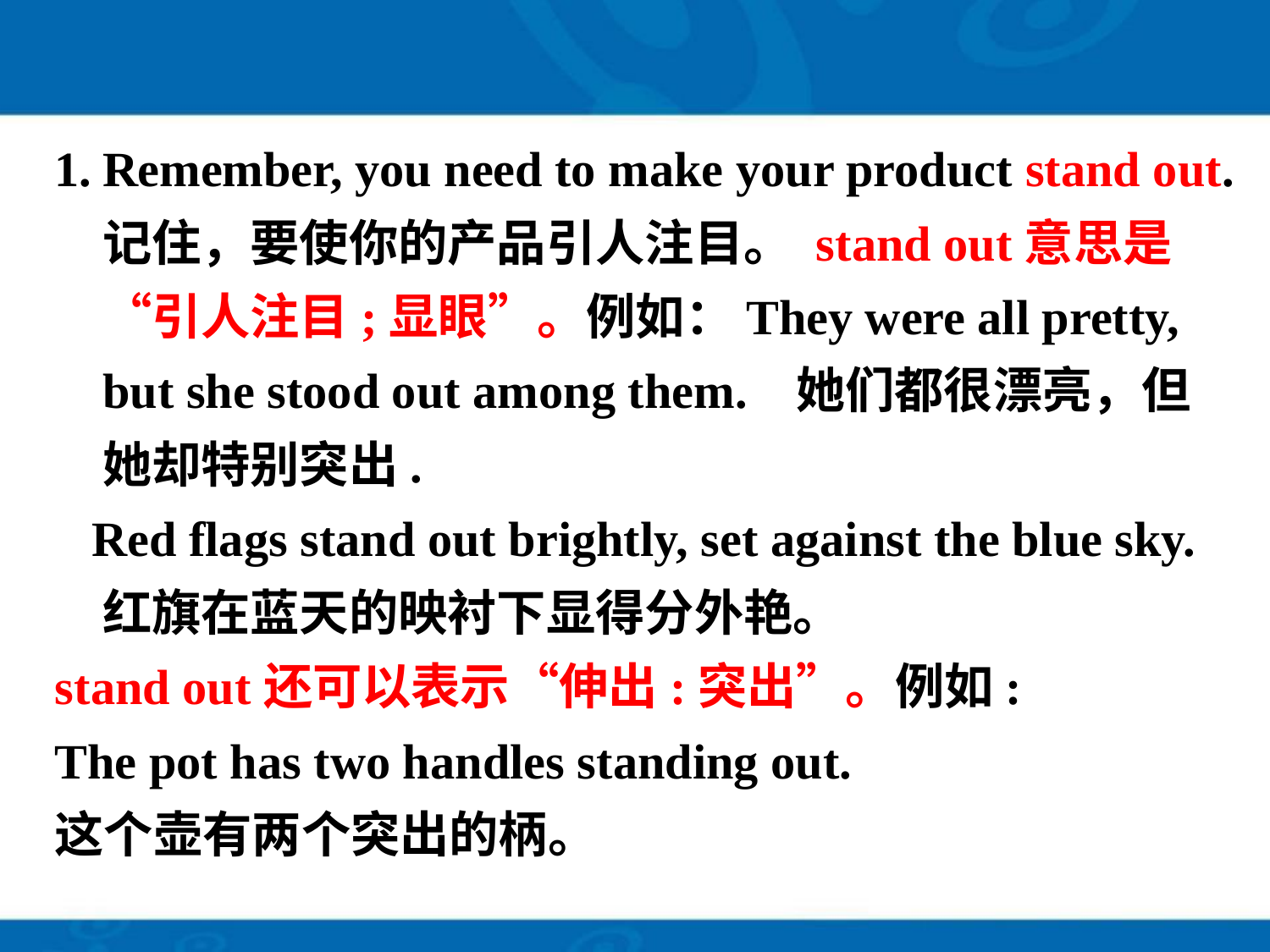

Remember, you need to make your product stand out.记住，要使你的产品引人注目。 stand out意思是“引人注目;显眼”。例如：They were all pretty, but she stood out among them.   她们都很漂亮，但她却特别突出.
   Red flags stand out brightly, set against the blue sky.  红旗在蓝天的映衬下显得分外艳。
stand out还可以表示“伸出:突出”。例如:
The pot has two handles standing out.
这个壶有两个突出的柄。